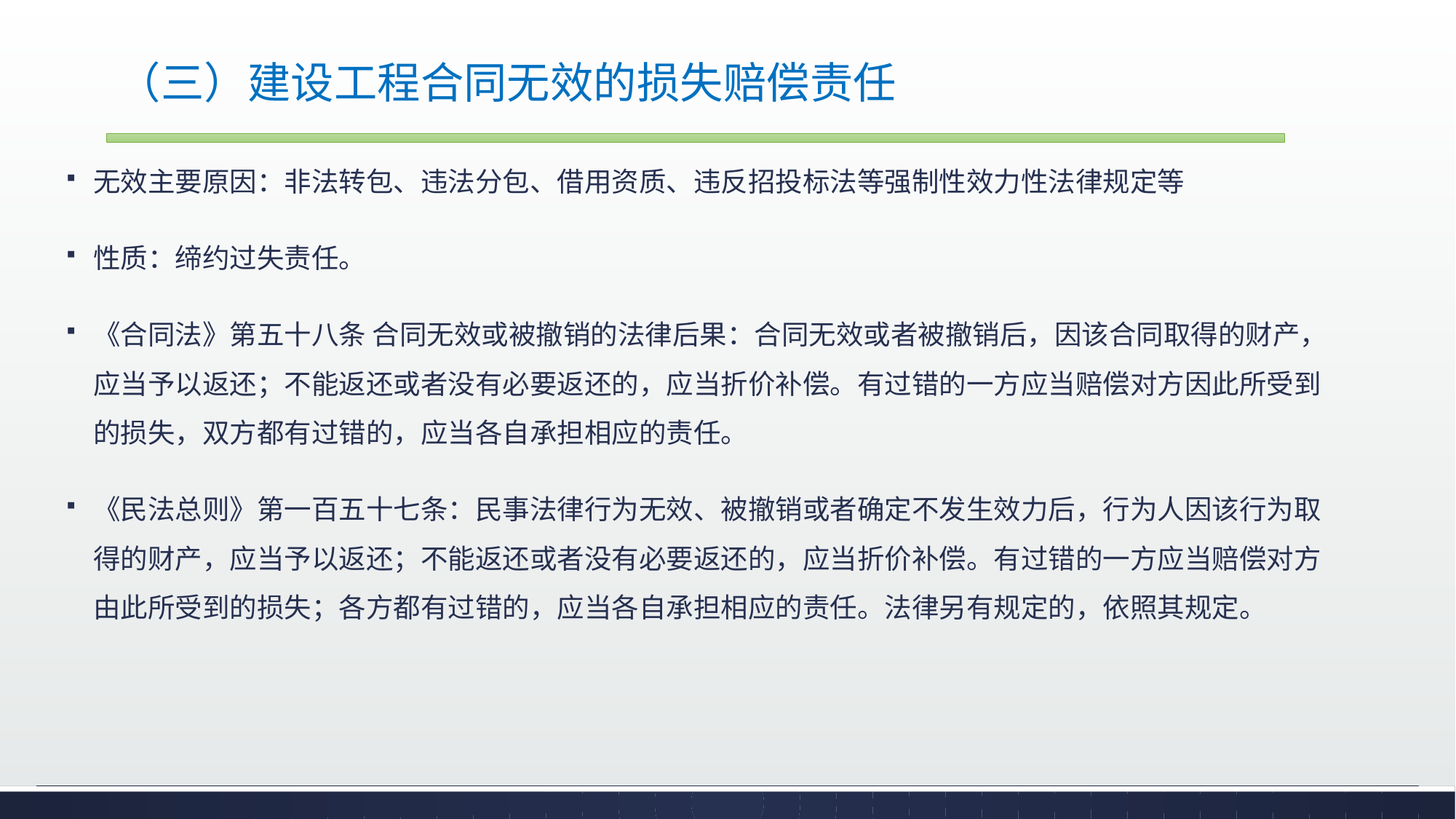

# （三）建设工程合同无效的损失赔偿责任

无效主要原因：非法转包、违法分包、借用资质、违反招投标法等强制性效力性法律规定等
性质：缔约过失责任。
《合同法》第五十八条 合同无效或被撤销的法律后果：合同无效或者被撤销后，因该合同取得的财产，应当予以返还；不能返还或者没有必要返还的，应当折价补偿。有过错的一方应当赔偿对方因此所受到的损失，双方都有过错的，应当各自承担相应的责任。
《民法总则》第一百五十七条：民事法律行为无效、被撤销或者确定不发生效力后，行为人因该行为取得的财产，应当予以返还；不能返还或者没有必要返还的，应当折价补偿。有过错的一方应当赔偿对方由此所受到的损失；各方都有过错的，应当各自承担相应的责任。法律另有规定的，依照其规定。